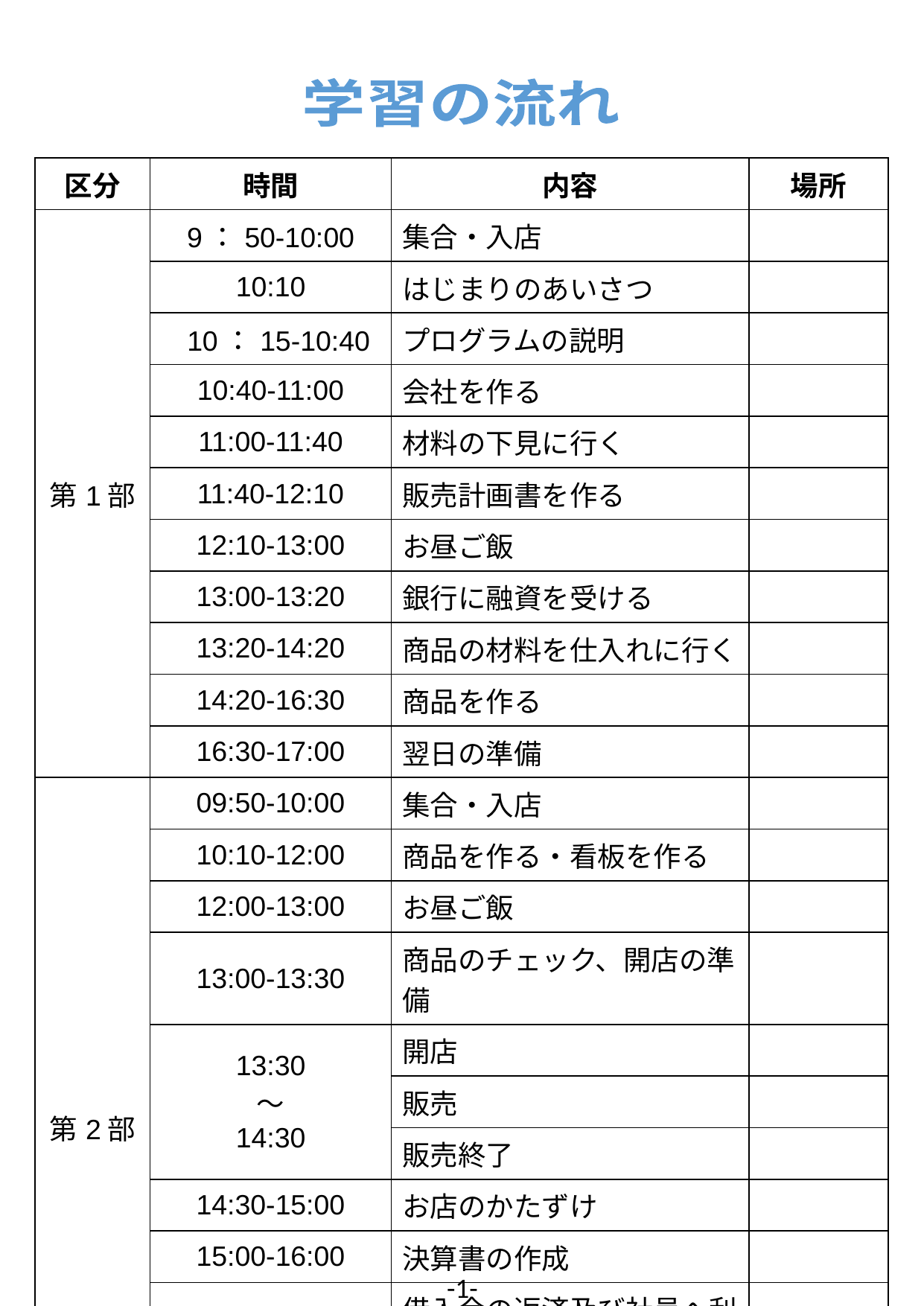

学習の流れ
| 区分 | 時間 | 内容 | 場所 |
| --- | --- | --- | --- |
| 第1部 | 9：50-10:00 | 集合・入店 |  |
|  | 10:10 | はじまりのあいさつ |  |
|  | 10：15-10:40 | プログラムの説明 |  |
|  | 10:40-11:00 | 会社を作る |  |
|  | 11:00-11:40 | 材料の下見に行く |  |
|  | 11:40-12:10 | 販売計画書を作る |  |
|  | 12:10-13:00 | お昼ご飯 |  |
|  | 13:00-13:20 | 銀行に融資を受ける |  |
|  | 13:20-14:20 | 商品の材料を仕入れに行く |  |
|  | 14:20-16:30 | 商品を作る |  |
|  | 16:30-17:00 | 翌日の準備 |  |
| 第2部 | 09:50-10:00 | 集合・入店 |  |
|  | 10:10-12:00 | 商品を作る・看板を作る |  |
|  | 12:00-13:00 | お昼ご飯 |  |
|  | 13:00-13:30 | 商品のチェック、開店の準備 |  |
|  | 13:30 ～ 14:30 | 開店 |  |
|  |  | 販売 |  |
|  |  | 販売終了 |  |
|  | 14:30-15:00 | お店のかたずけ |  |
|  | 15:00-16:00 | 決算書の作成 |  |
|  | 16:00-16:30 | 借入金の返済及び社員へ利益の配分 |  |
|  | 16:30-17:00 | 学習のまとめ |  |
|  | 17：00 | 解散 |  |
-1-